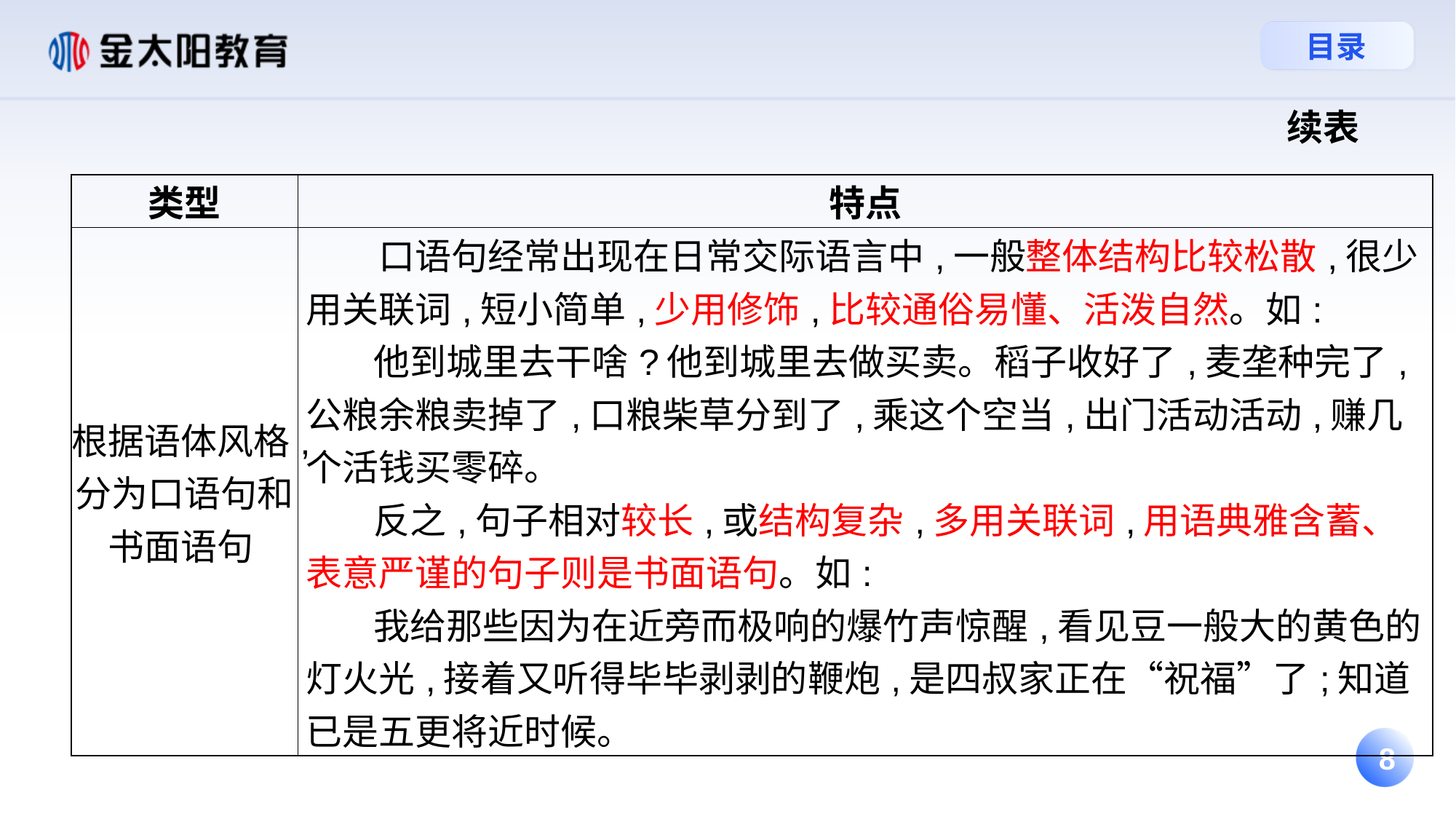

续表
| 类型 | 特点 |
| --- | --- |
| 根据语体风格,分为口语句和书面语句 | 口语句经常出现在日常交际语言中,一般整体结构比较松散,很少用关联词,短小简单,少用修饰,比较通俗易懂、活泼自然。如: 他到城里去干啥?他到城里去做买卖。稻子收好了,麦垄种完了,公粮余粮卖掉了,口粮柴草分到了,乘这个空当,出门活动活动,赚几个活钱买零碎。 反之,句子相对较长,或结构复杂,多用关联词,用语典雅含蓄、表意严谨的句子则是书面语句。如: 我给那些因为在近旁而极响的爆竹声惊醒,看见豆一般大的黄色的灯火光,接着又听得毕毕剥剥的鞭炮,是四叔家正在“祝福”了;知道已是五更将近时候。 |